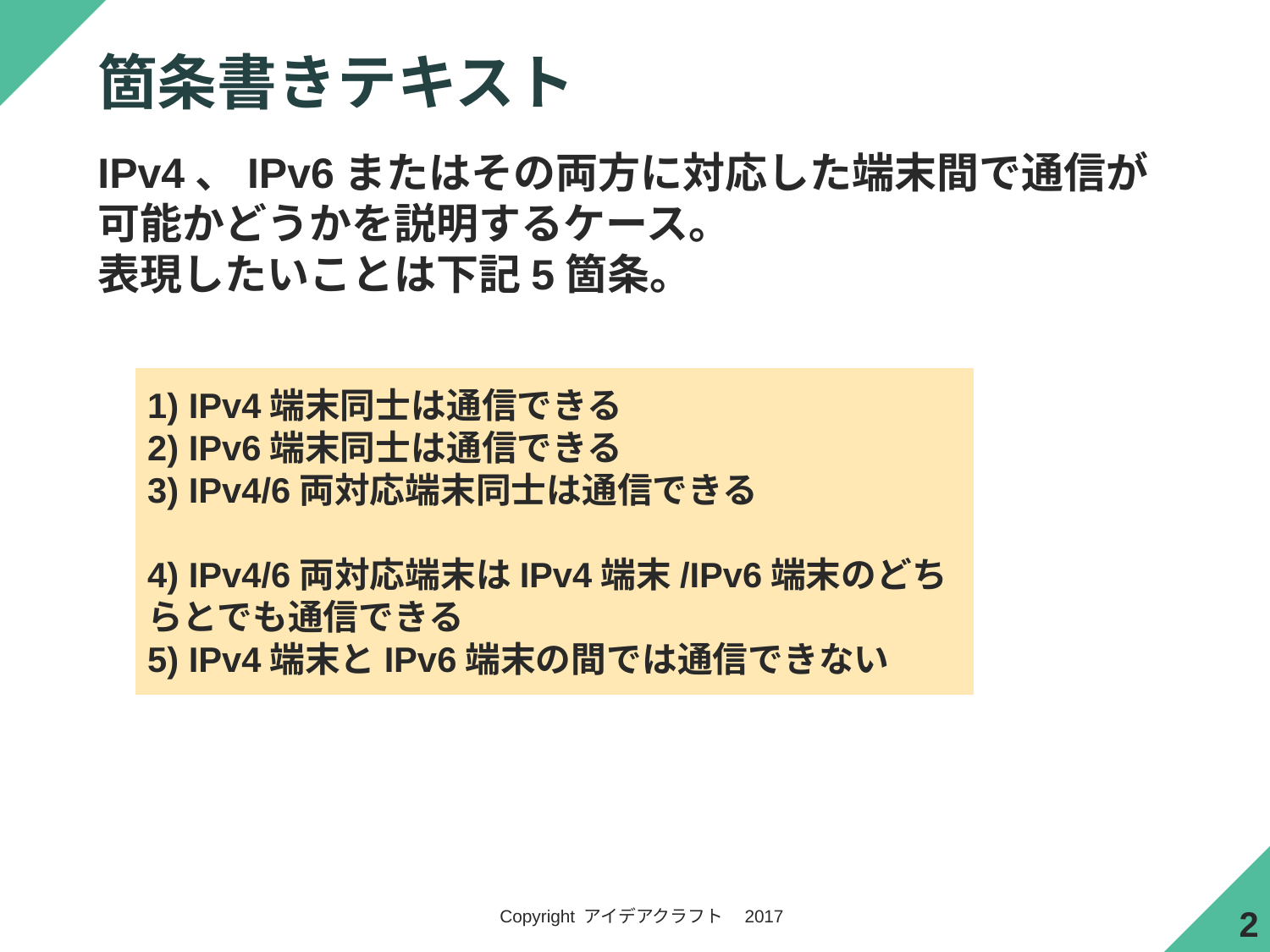

# 箇条書きテキスト
IPv4、IPv6またはその両方に対応した端末間で通信が可能かどうかを説明するケース。
表現したいことは下記5箇条。
1) IPv4端末同士は通信できる
2) IPv6端末同士は通信できる
3) IPv4/6両対応端末同士は通信できる

4) IPv4/6両対応端末はIPv4端末/IPv6端末のどちらとでも通信できる
5) IPv4端末とIPv6端末の間では通信できない
2